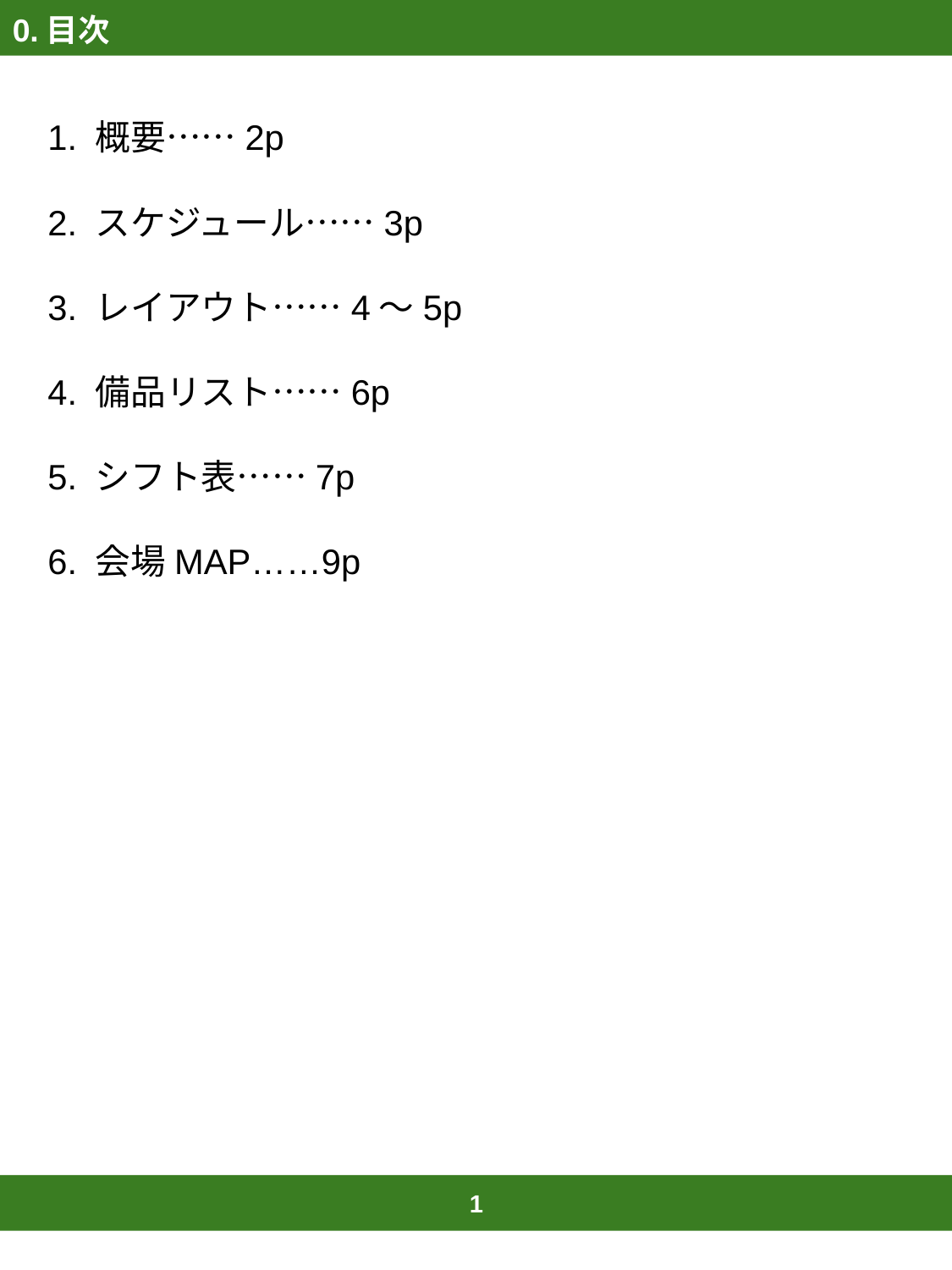

0.目次
1. 概要……2p

2. スケジュール……3p

3. レイアウト……4～5p

4. 備品リスト……6p

5. シフト表……7p

6. 会場MAP……9p

1